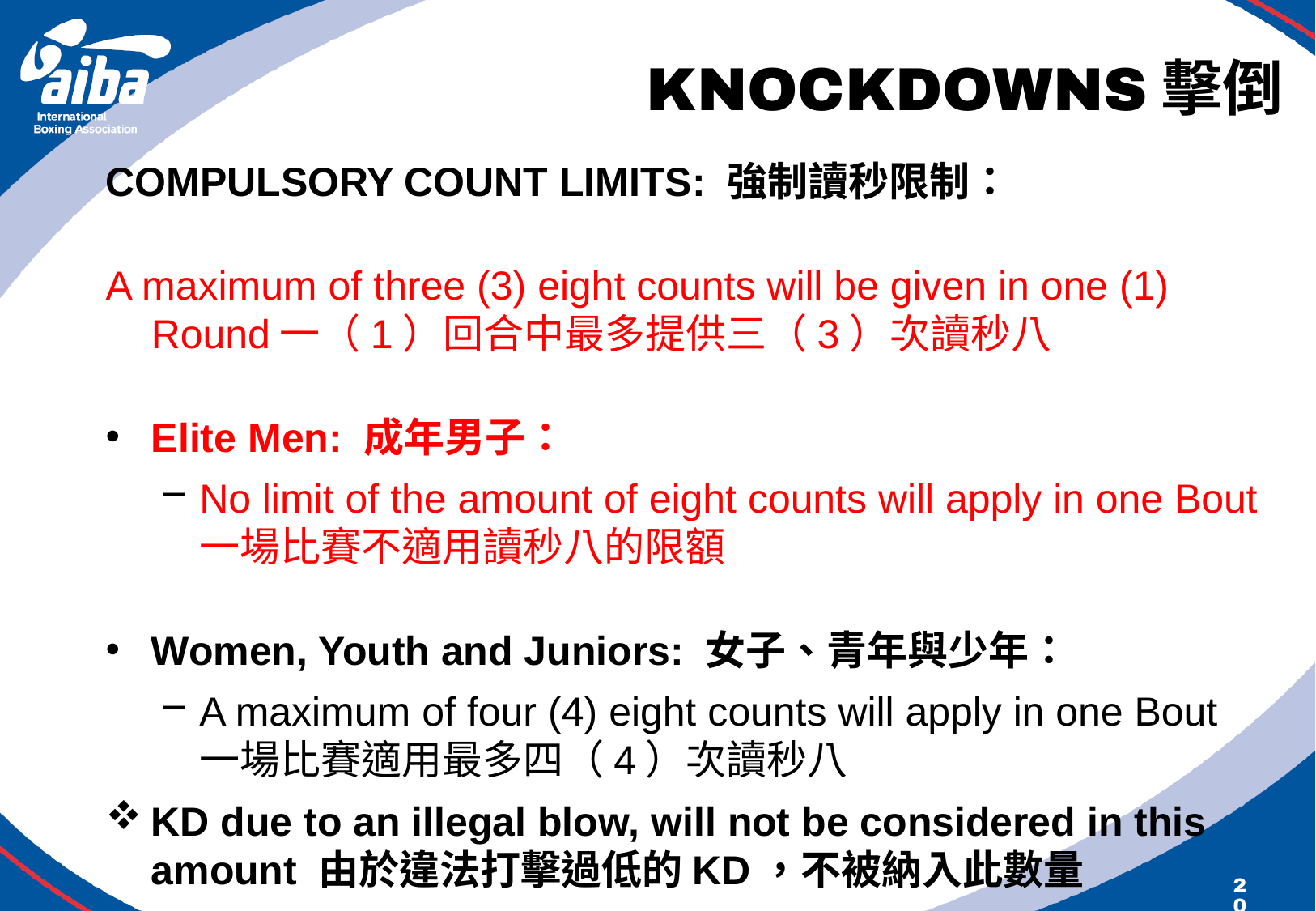

# KNOCKDOWNS擊倒
COMPULSORY COUNT LIMITS: 強制讀秒限制：

A maximum of three (3) eight counts will be given in one (1) Round一（1）回合中最多提供三（3）次讀秒八

Elite Men: 成年男子：
No limit of the amount of eight counts will apply in one Bout一場比賽不適用讀秒八的限額

Women, Youth and Juniors: 女子、青年與少年：
A maximum of four (4) eight counts will apply in one Bout一場比賽適用最多四（4）次讀秒八
KD due to an illegal blow, will not be considered in this amount 由於違法打擊過低的KD，不被納入此數量

202